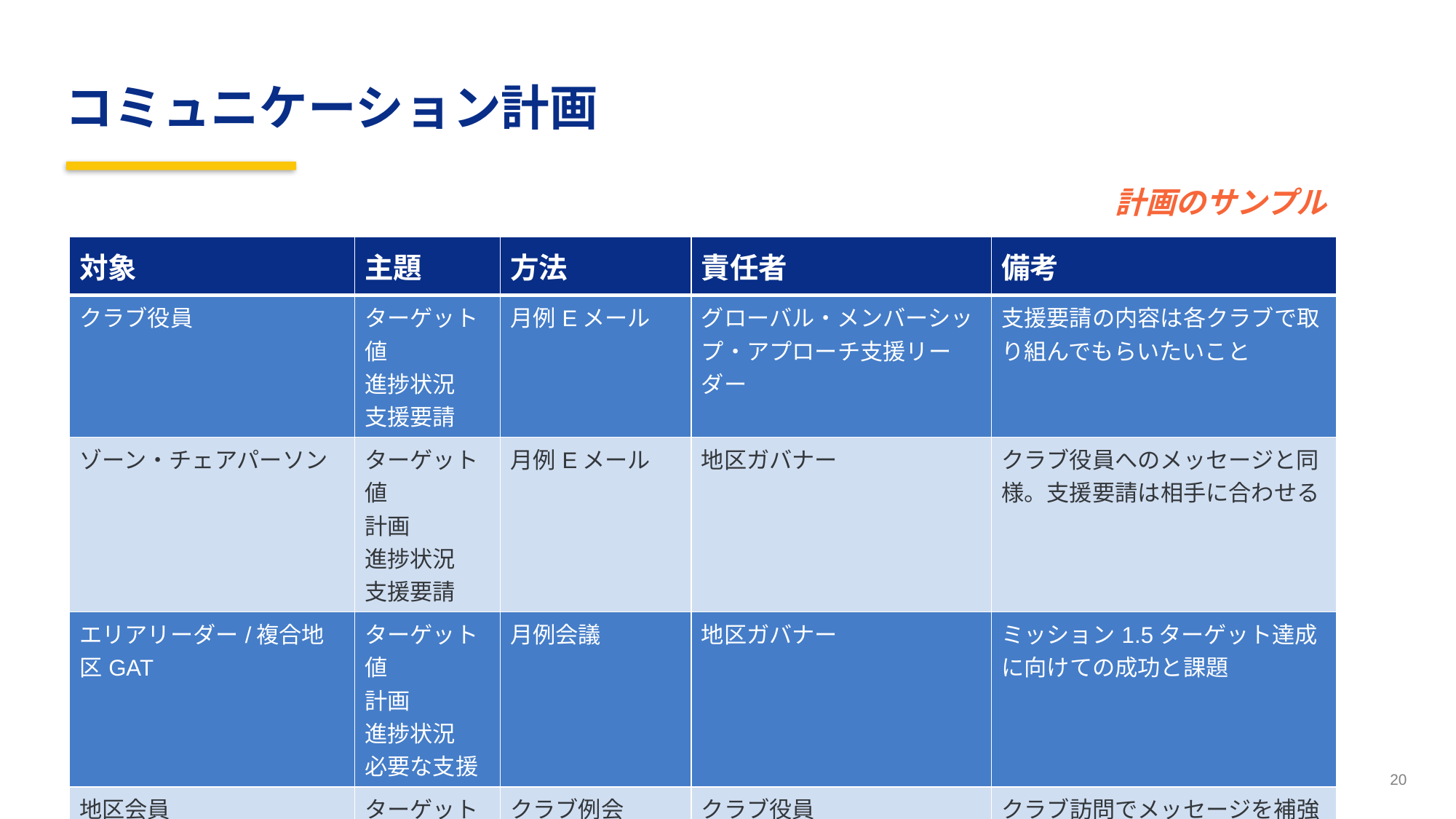

コミュニケーション計画

計画のサンプル
| 対象 | 主題 | 方法 | 責任者 | 備考 |
| --- | --- | --- | --- | --- |
| クラブ役員 | ターゲット値 進捗状況 支援要請 | 月例Eメール | グローバル・メンバーシップ・アプローチ支援リーダー | 支援要請の内容は各クラブで取り組んでもらいたいこと |
| ゾーン・チェアパーソン | ターゲット値 計画 進捗状況 支援要請 | 月例Eメール | 地区ガバナー | クラブ役員へのメッセージと同様。支援要請は相手に合わせる |
| エリアリーダー/複合地区GAT | ターゲット値 計画 進捗状況 必要な支援 | 月例会議 | 地区ガバナー | ミッション1.5ターゲット達成に向けての成功と課題 |
| 地区会員 | ターゲット値 進捗状況 支援要請 | クラブ例会 地区会報 地区大会 | クラブ役員 地区ガバナー グローバル・メンバーシップ・アプローチ支援リーダー | クラブ訪問でメッセージを補強 |